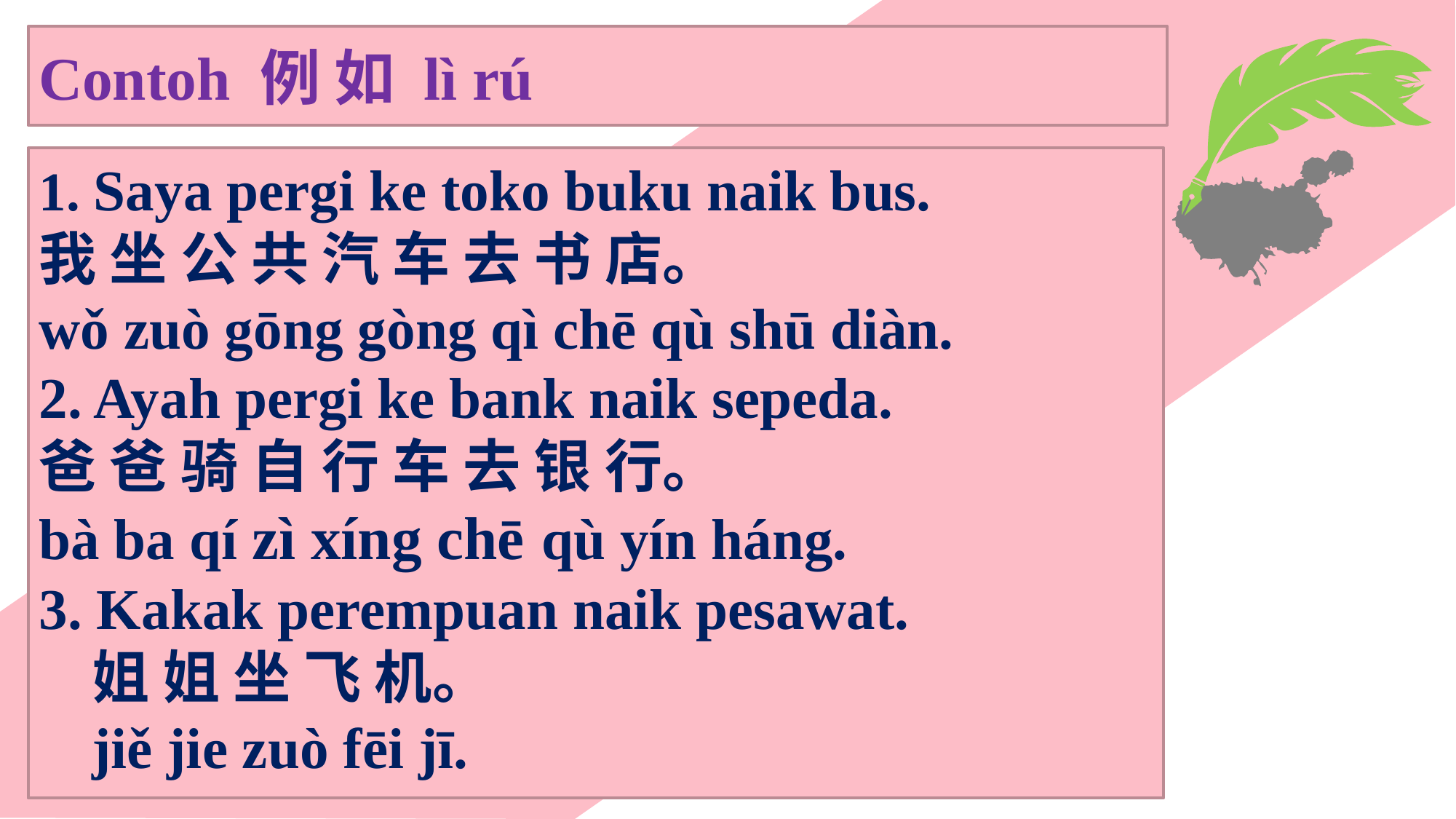

Contoh 例 如 lì rú

1. Saya pergi ke toko buku naik bus.
我 坐 公 共 汽 车 去 书 店。
wǒ zuò gōng gòng qì chē qù shū diàn.
2. Ayah pergi ke bank naik sepeda.
爸 爸 骑 自 行 车 去 银 行。
bà ba qí zì xíng chē qù yín háng.
3. Kakak perempuan naik pesawat.
	姐 姐 坐 飞 机。
	jiě jie zuò fēi jī.